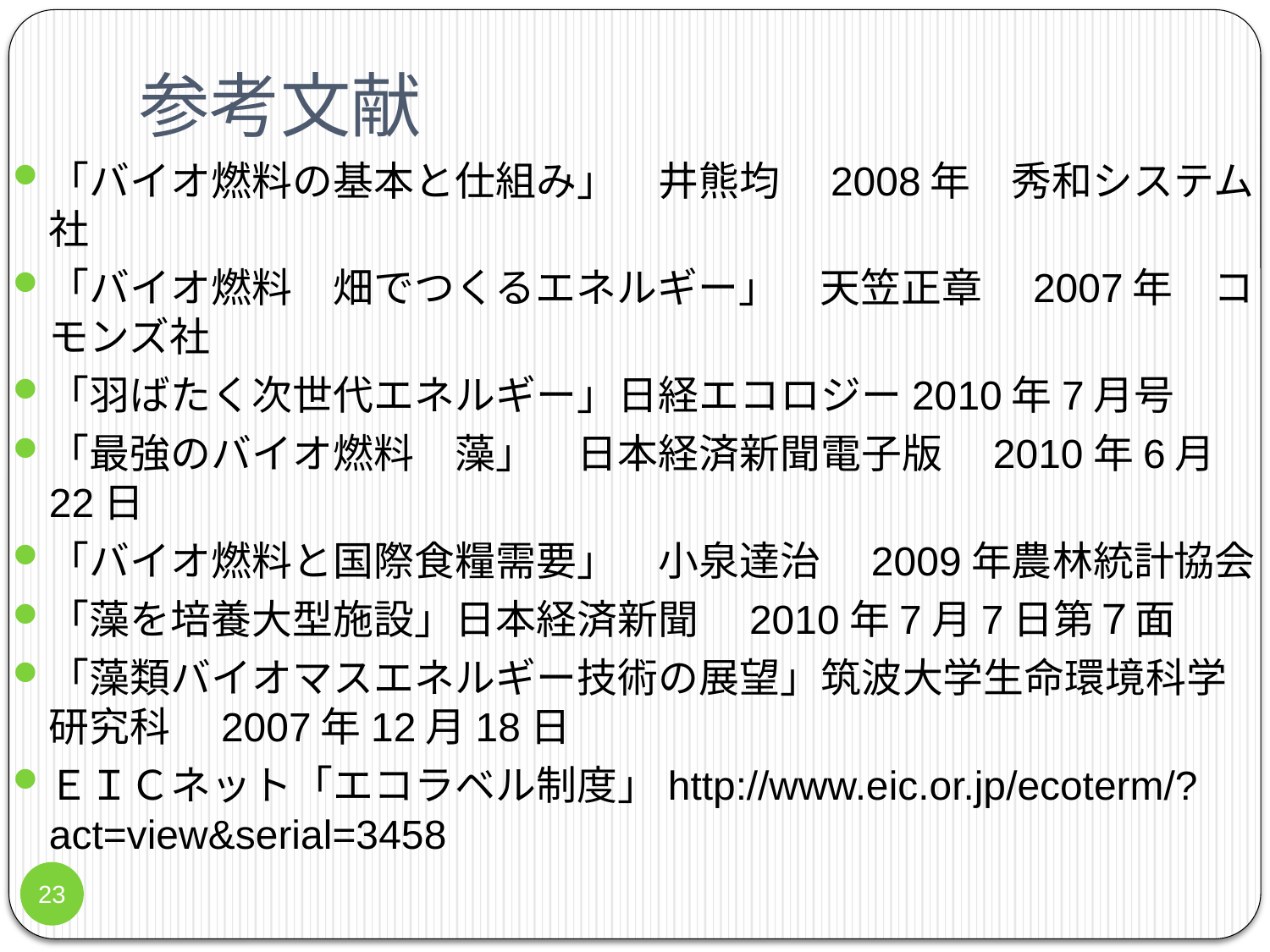

# 参考文献
「バイオ燃料の基本と仕組み」　井熊均　2008年　秀和システム社
「バイオ燃料　畑でつくるエネルギー」　天笠正章　2007年　コモンズ社
「羽ばたく次世代エネルギー」日経エコロジー2010年7月号
「最強のバイオ燃料　藻」　日本経済新聞電子版　2010年6月22日
「バイオ燃料と国際食糧需要」　小泉達治　2009年農林統計協会
「藻を培養大型施設」日本経済新聞　2010年7月7日第７面
「藻類バイオマスエネルギー技術の展望」筑波大学生命環境科学研究科　2007年12月18日
ＥＩＣネット「エコラベル制度」http://www.eic.or.jp/ecoterm/?act=view&serial=3458

23